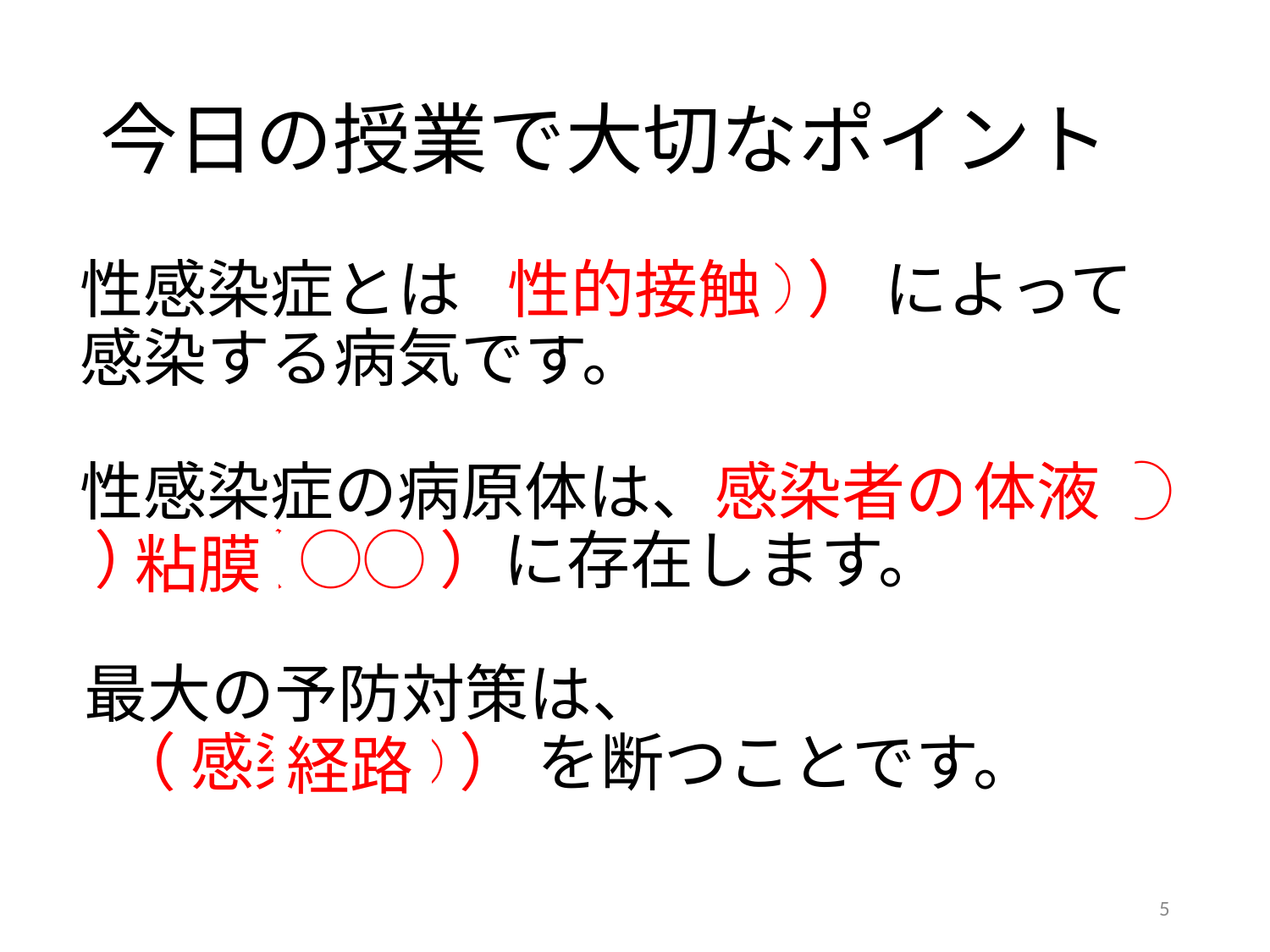

# 今日の授業で大切なポイント
性感染症とは（ ◯◯◯◯ ） によって
感染する病気です。
性的接触
性感染症の病原体は、感染者の（ ◯◯ ）や（ ◯◯ ）に存在します。
体液
粘膜
最大の予防対策は、
 （ 感染◯◯ ） を断つことです。
経路
5